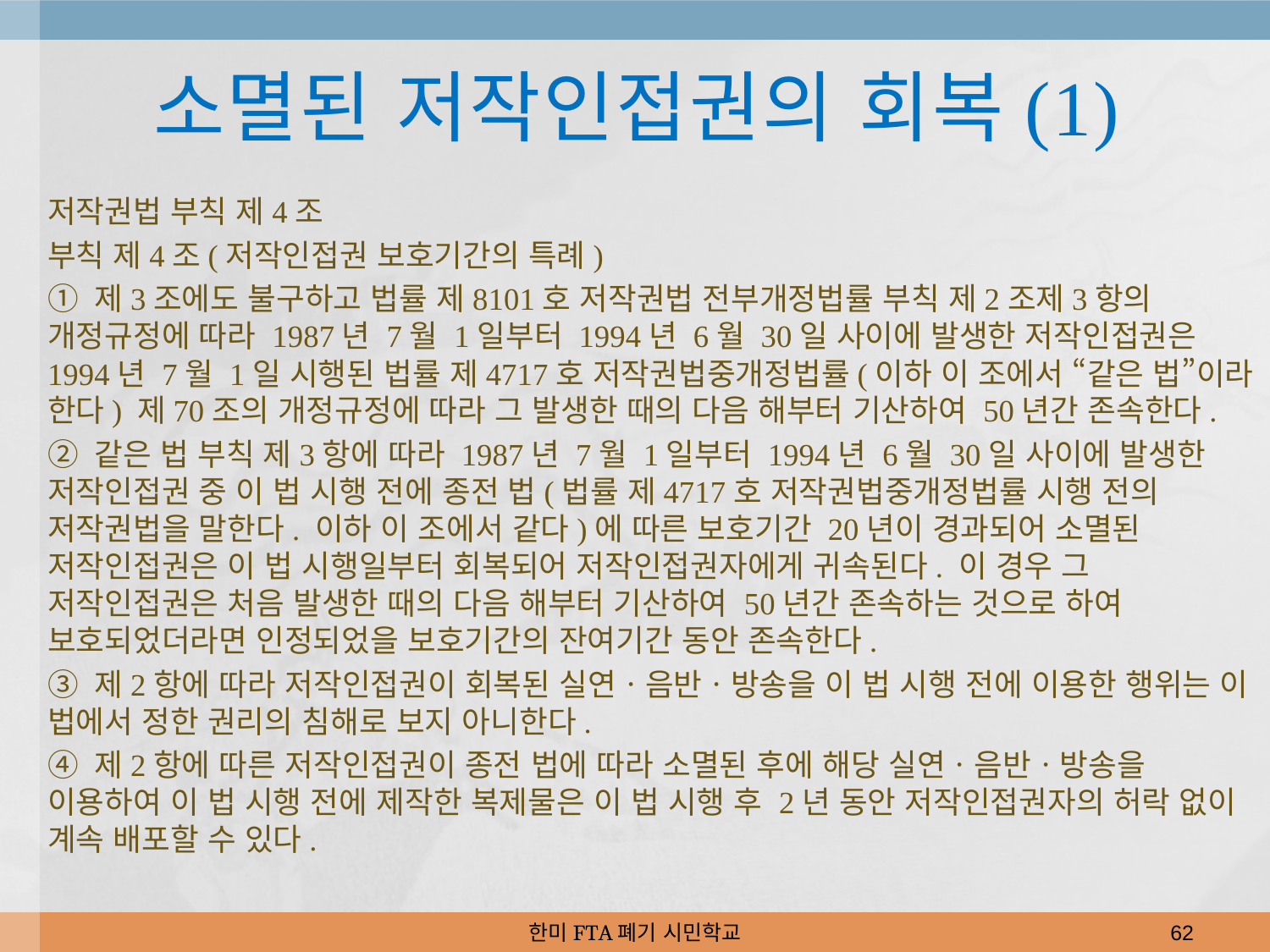

# 소멸된 저작인접권의 회복(1)
저작권법 부칙 제4조
부칙 제4조(저작인접권 보호기간의 특례)
① 제3조에도 불구하고 법률 제8101호 저작권법 전부개정법률 부칙 제2조제3항의 개정규정에 따라 1987년 7월 1일부터 1994년 6월 30일 사이에 발생한 저작인접권은 1994년 7월 1일 시행된 법률 제4717호 저작권법중개정법률(이하 이 조에서 “같은 법”이라 한다) 제70조의 개정규정에 따라 그 발생한 때의 다음 해부터 기산하여 50년간 존속한다.
② 같은 법 부칙 제3항에 따라 1987년 7월 1일부터 1994년 6월 30일 사이에 발생한 저작인접권 중 이 법 시행 전에 종전 법(법률 제4717호 저작권법중개정법률 시행 전의 저작권법을 말한다. 이하 이 조에서 같다)에 따른 보호기간 20년이 경과되어 소멸된 저작인접권은 이 법 시행일부터 회복되어 저작인접권자에게 귀속된다. 이 경우 그 저작인접권은 처음 발생한 때의 다음 해부터 기산하여 50년간 존속하는 것으로 하여 보호되었더라면 인정되었을 보호기간의 잔여기간 동안 존속한다.
③ 제2항에 따라 저작인접권이 회복된 실연ㆍ음반ㆍ방송을 이 법 시행 전에 이용한 행위는 이 법에서 정한 권리의 침해로 보지 아니한다.
④ 제2항에 따른 저작인접권이 종전 법에 따라 소멸된 후에 해당 실연ㆍ음반ㆍ방송을 이용하여 이 법 시행 전에 제작한 복제물은 이 법 시행 후 2년 동안 저작인접권자의 허락 없이 계속 배포할 수 있다.
한미FTA폐기 시민학교
62